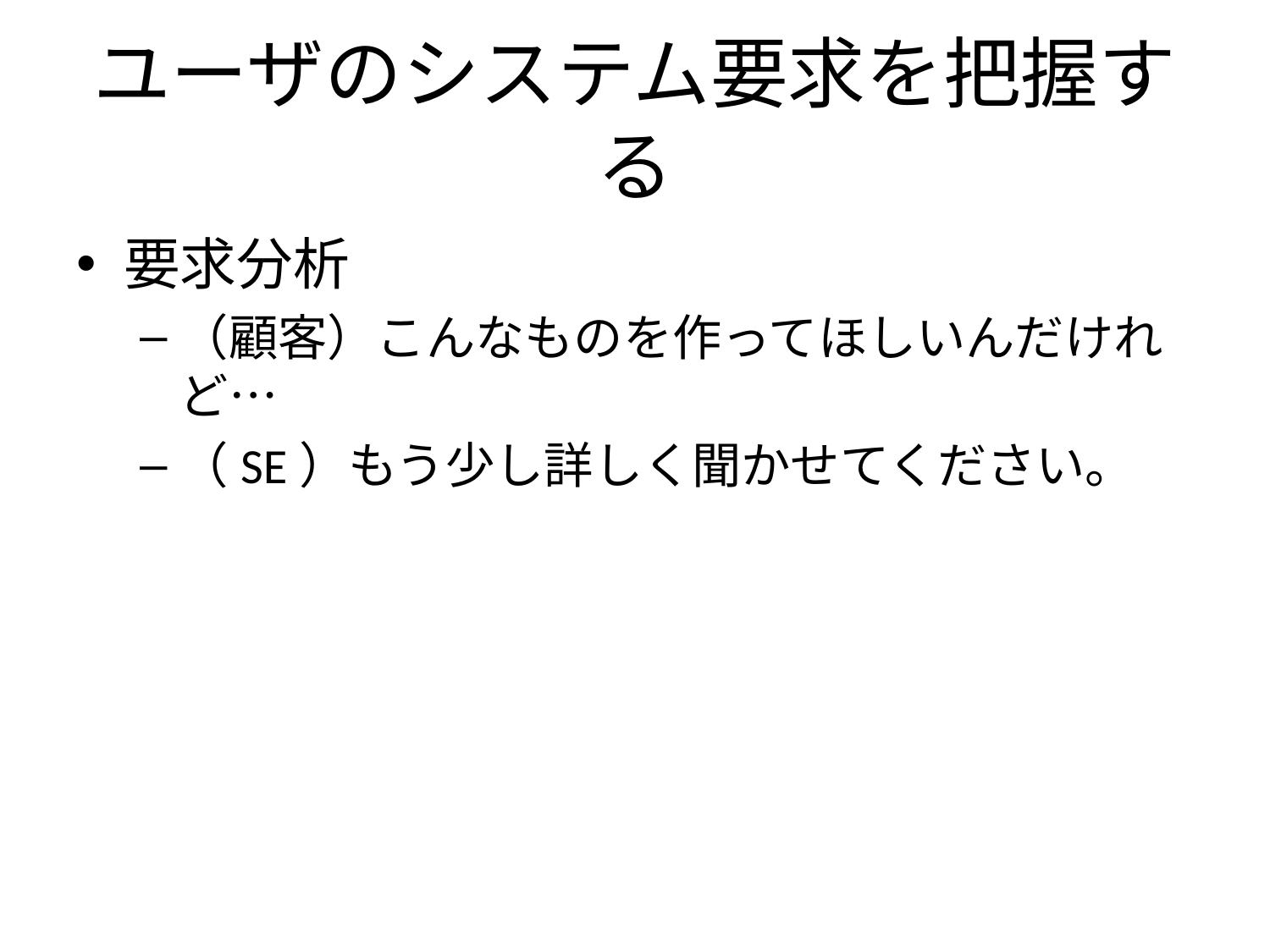

# ユーザのシステム要求を把握する
要求分析
（顧客）こんなものを作ってほしいんだけれど…
（SE）もう少し詳しく聞かせてください。